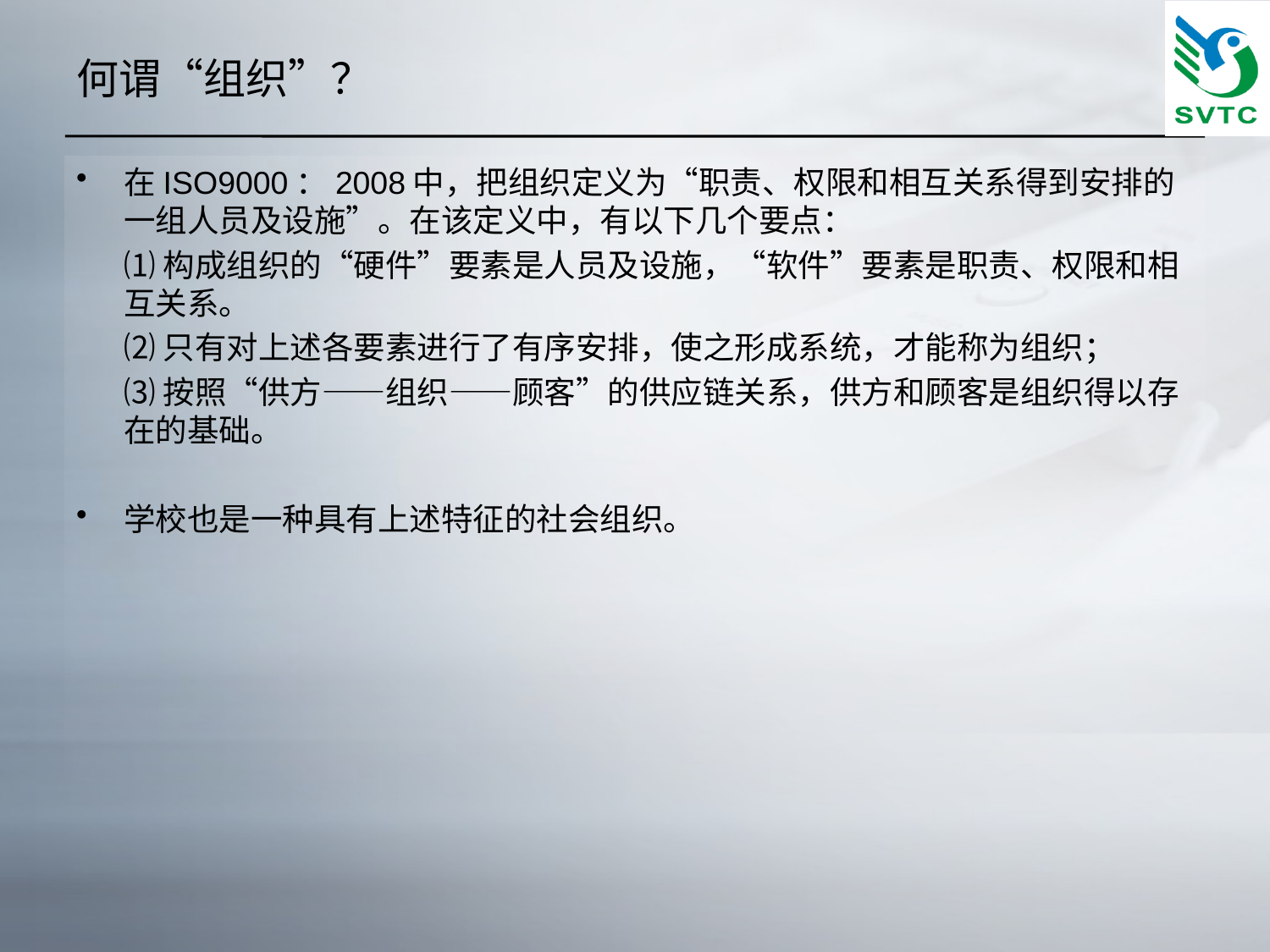

# 何谓“组织”？
在ISO9000：2008中，把组织定义为“职责、权限和相互关系得到安排的一组人员及设施”。在该定义中，有以下几个要点：
	⑴构成组织的“硬件”要素是人员及设施，“软件”要素是职责、权限和相互关系。
	⑵只有对上述各要素进行了有序安排，使之形成系统，才能称为组织；
	⑶按照“供方——组织——顾客”的供应链关系，供方和顾客是组织得以存在的基础。

学校也是一种具有上述特征的社会组织。